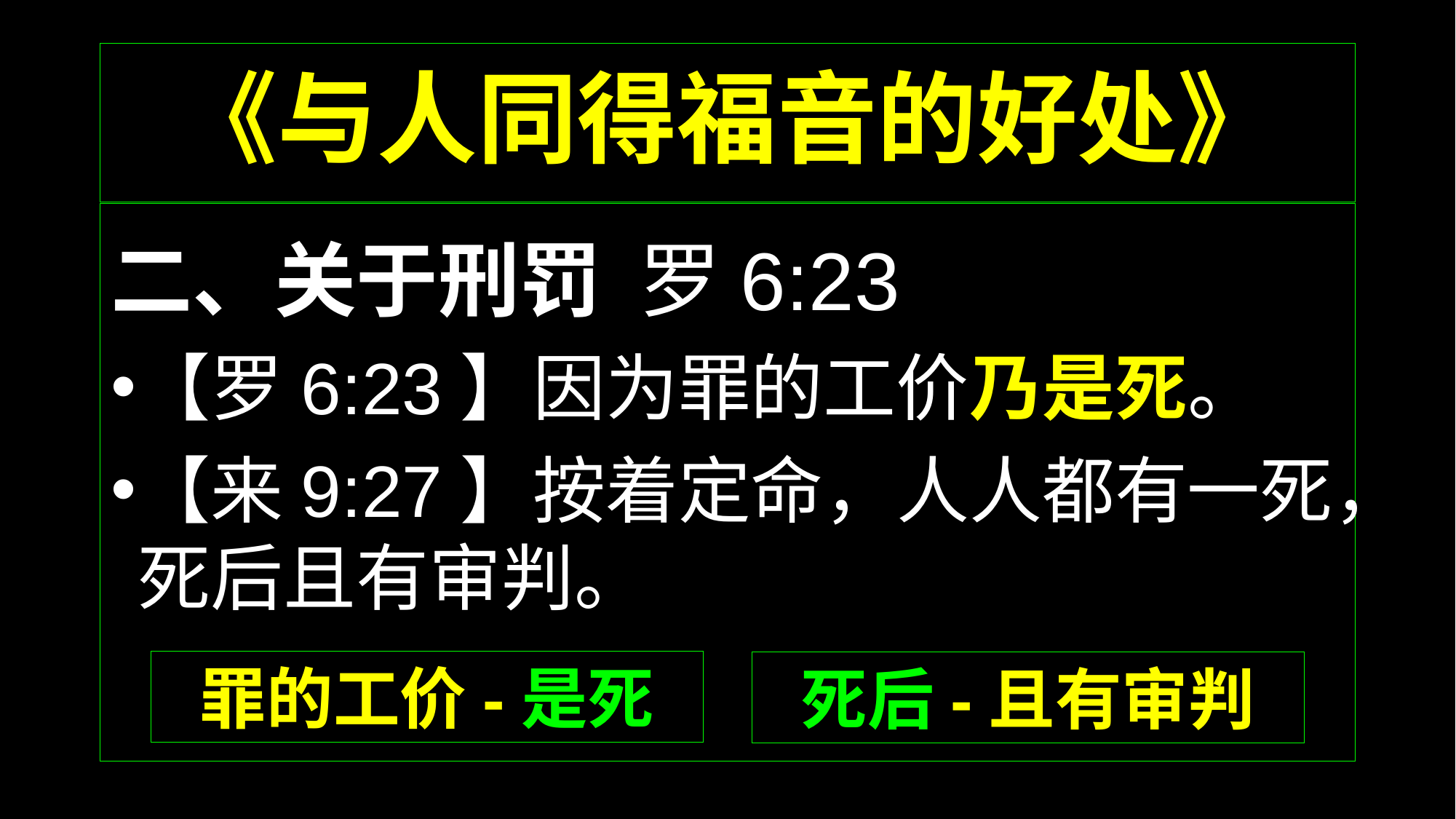

# 《与人同得福音的好处》
二、关于刑罚  罗6:23
【罗6:23】因为罪的工价乃是死。
【来9:27】按着定命，人人都有一死，死后且有审判。
罪的工价-是死
死后-且有审判